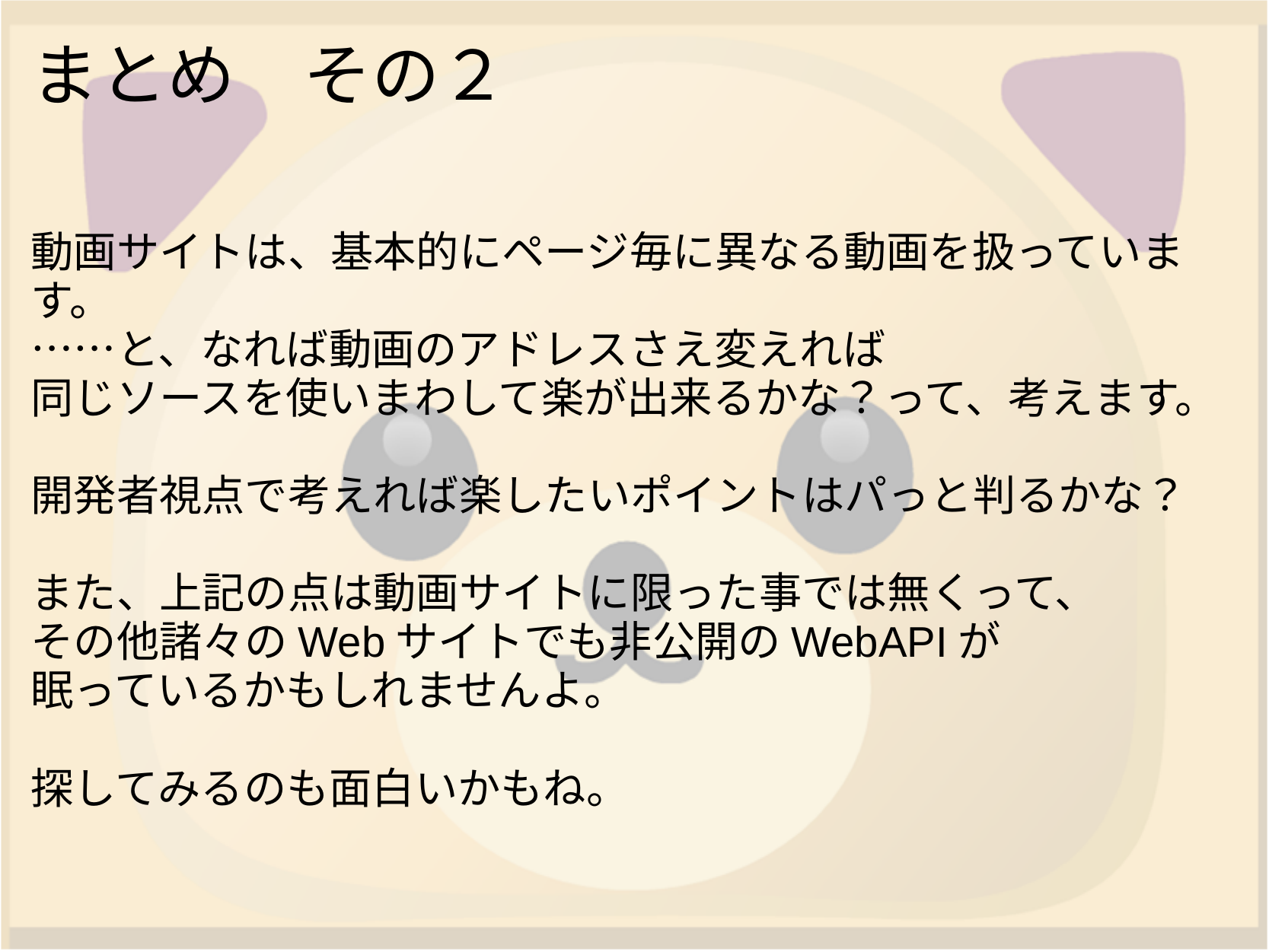

# まとめ　その２
動画サイトは、基本的にページ毎に異なる動画を扱っています。
……と、なれば動画のアドレスさえ変えれば
同じソースを使いまわして楽が出来るかな？って、考えます。

開発者視点で考えれば楽したいポイントはパっと判るかな？

また、上記の点は動画サイトに限った事では無くって、
その他諸々のWebサイトでも非公開のWebAPIが
眠っているかもしれませんよ。

探してみるのも面白いかもね。